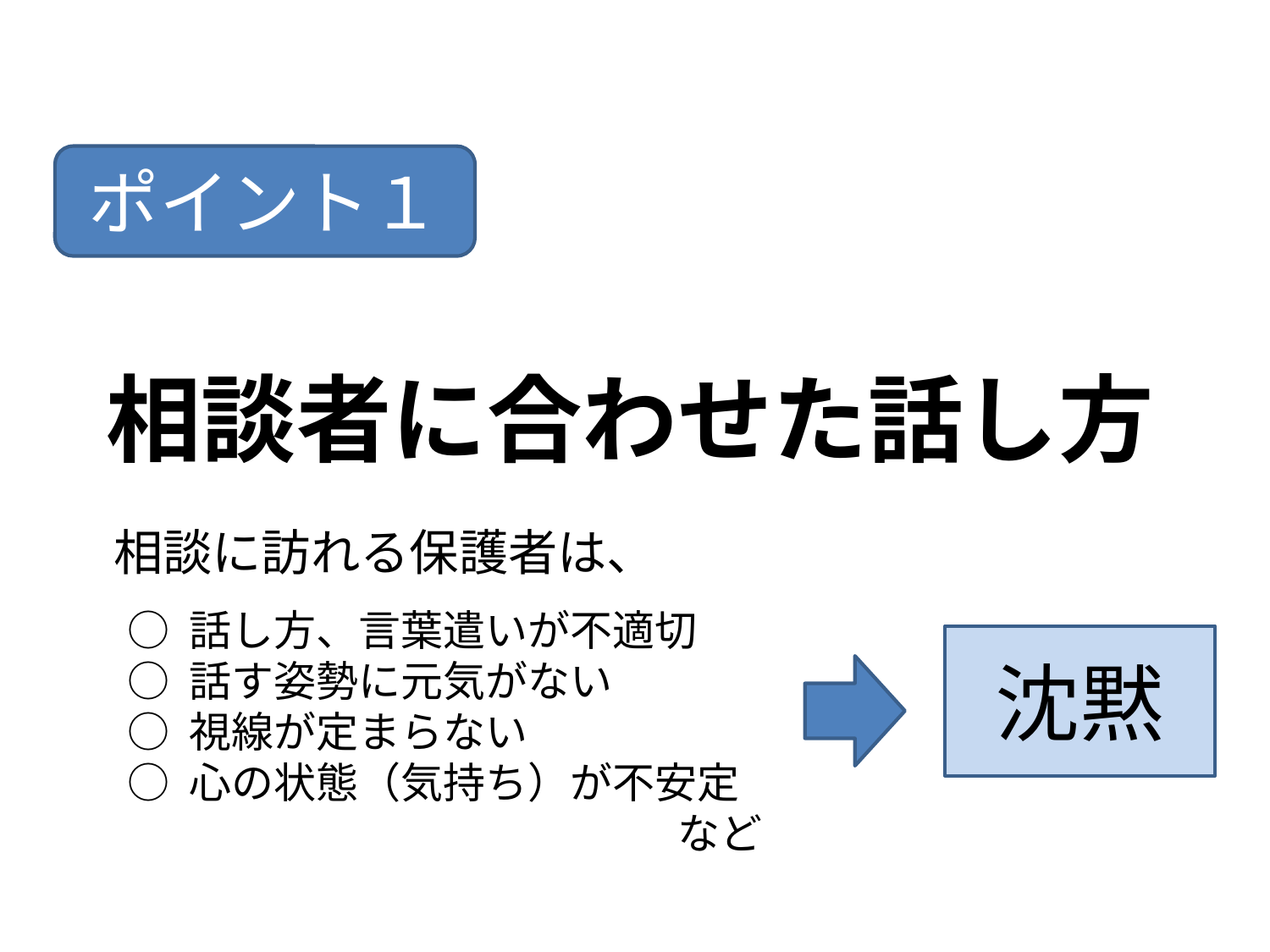

ポイント１
相談者に合わせた話し方
相談に訪れる保護者は、
○ 話し方、言葉遣いが不適切
○ 話す姿勢に元気がない
○ 視線が定まらない
○ 心の状態（気持ち）が不安定
など
沈黙